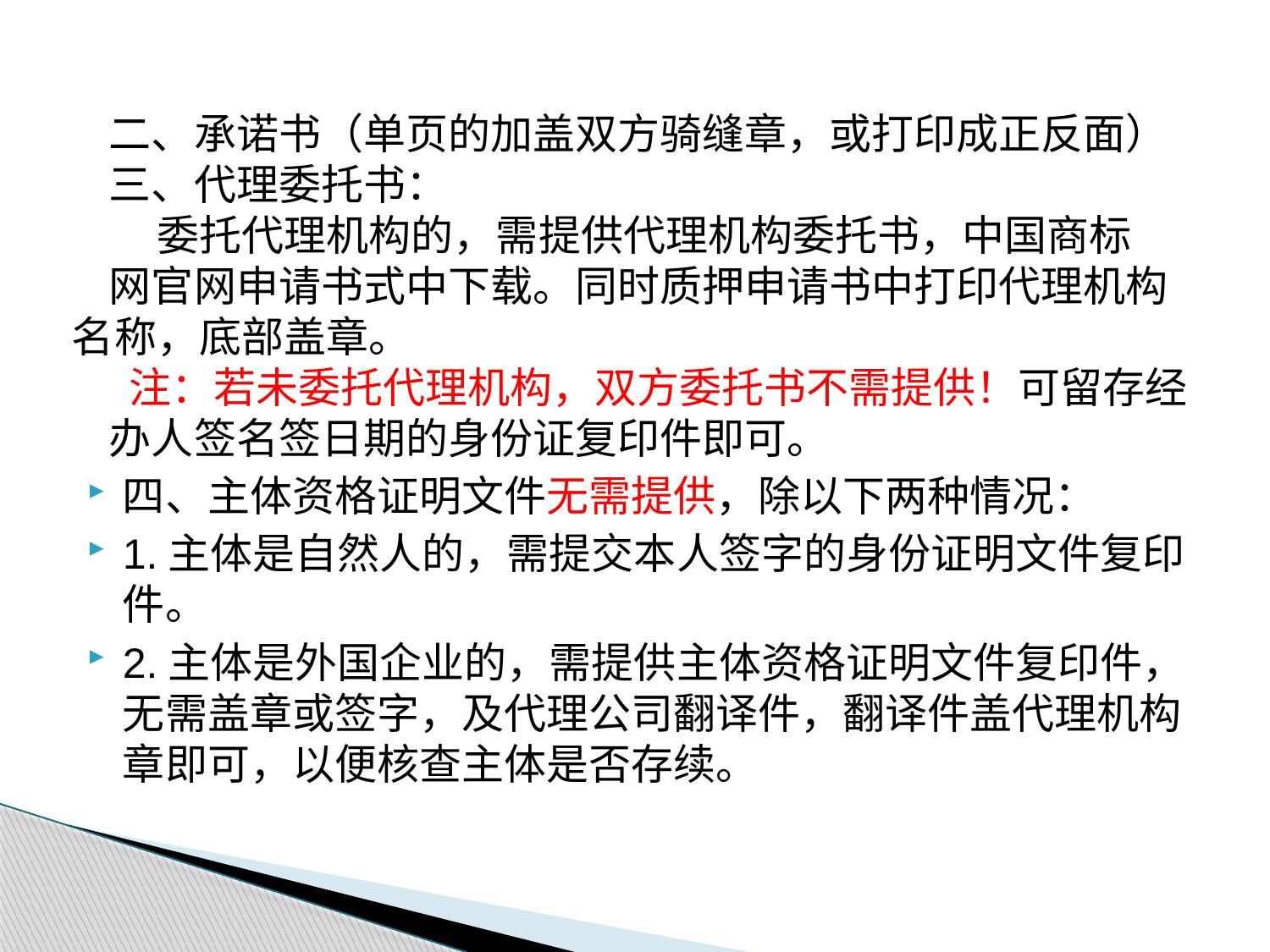

二、承诺书（单页的加盖双方骑缝章，或打印成正反面）
三、代理委托书：
    委托代理机构的，需提供代理机构委托书，中国商标
网官网申请书式中下载。同时质押申请书中打印代理机构名称，底部盖章。
 注：若未委托代理机构，双方委托书不需提供！可留存经
办人签名签日期的身份证复印件即可。
四、主体资格证明文件无需提供，除以下两种情况：
1.主体是自然人的，需提交本人签字的身份证明文件复印件。
2.主体是外国企业的，需提供主体资格证明文件复印件，无需盖章或签字，及代理公司翻译件，翻译件盖代理机构章即可，以便核查主体是否存续。